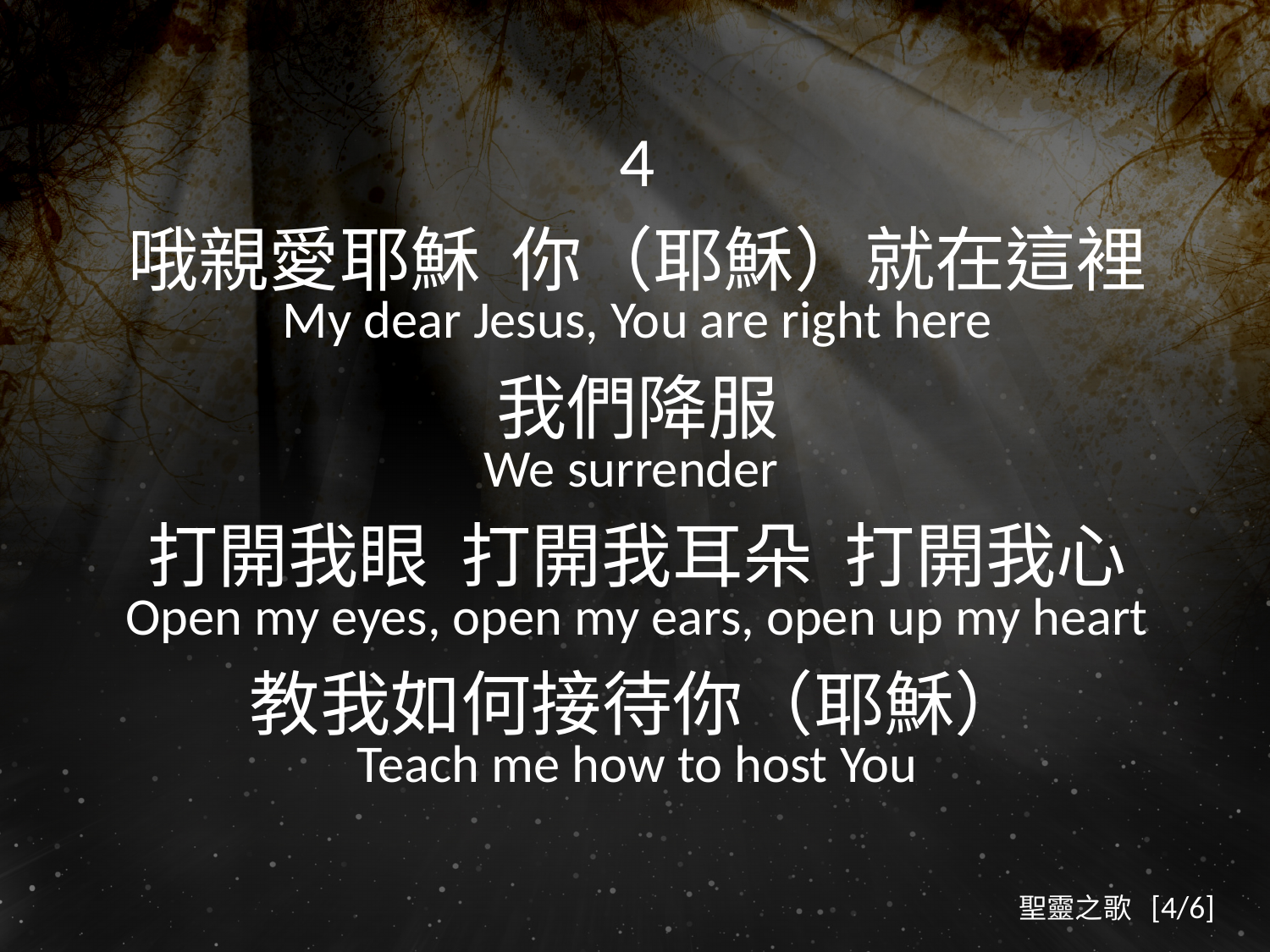

4

哦親愛耶穌  你（耶穌）就在這裡
My dear Jesus, You are right here

我們降服
We surrender

打開我眼  打開我耳朵  打開我心
Open my eyes, open my ears, open up my heart

教我如何接待你（耶穌）
Teach me how to host You

聖靈之歌  [4/6]